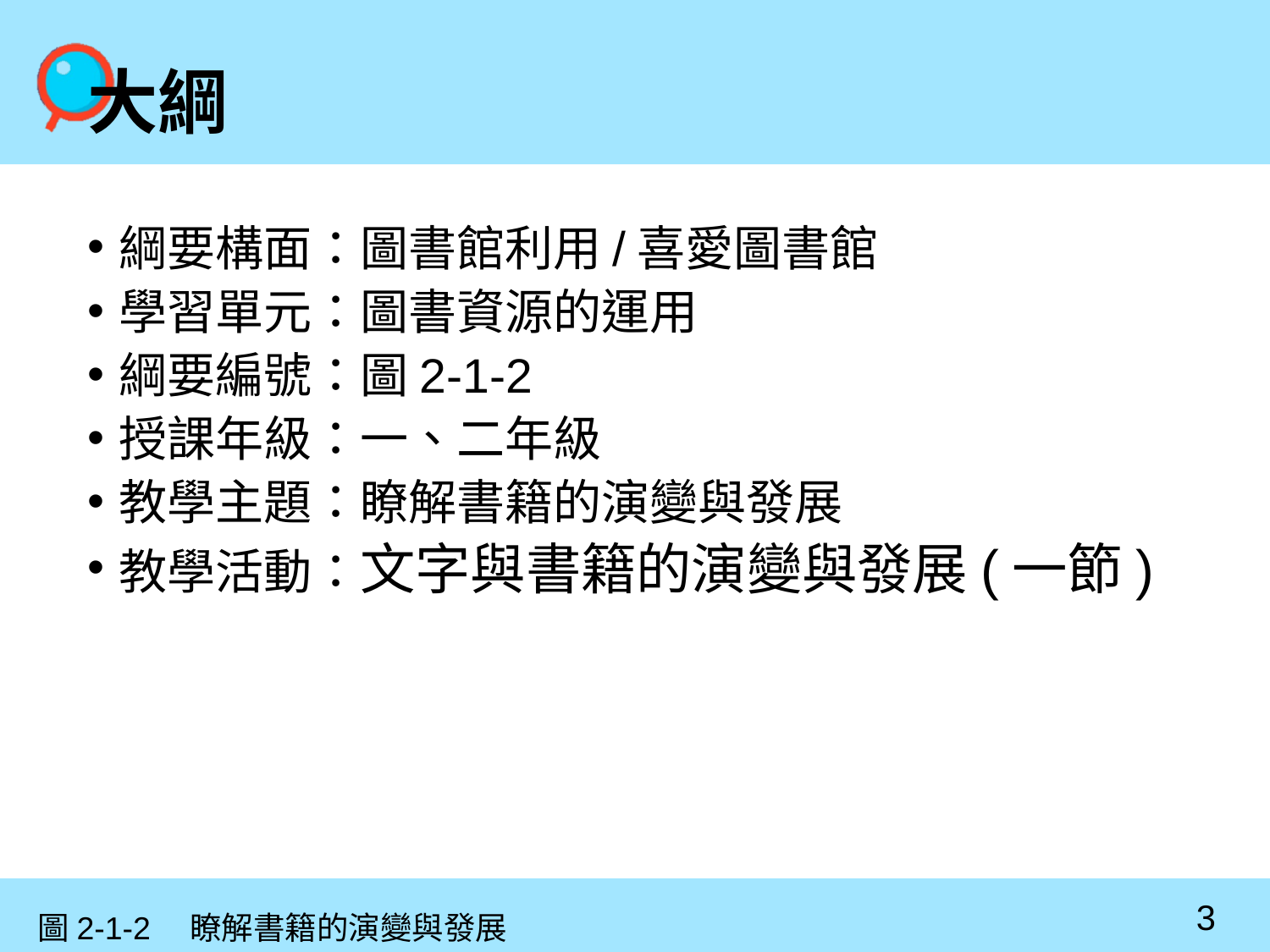

# 大綱

綱要構面：圖書館利用/喜愛圖書館
學習單元：圖書資源的運用
綱要編號：圖2-1-2
授課年級：一、二年級
教學主題：瞭解書籍的演變與發展
教學活動：文字與書籍的演變與發展(一節)
3
圖2-1-2　瞭解書籍的演變與發展